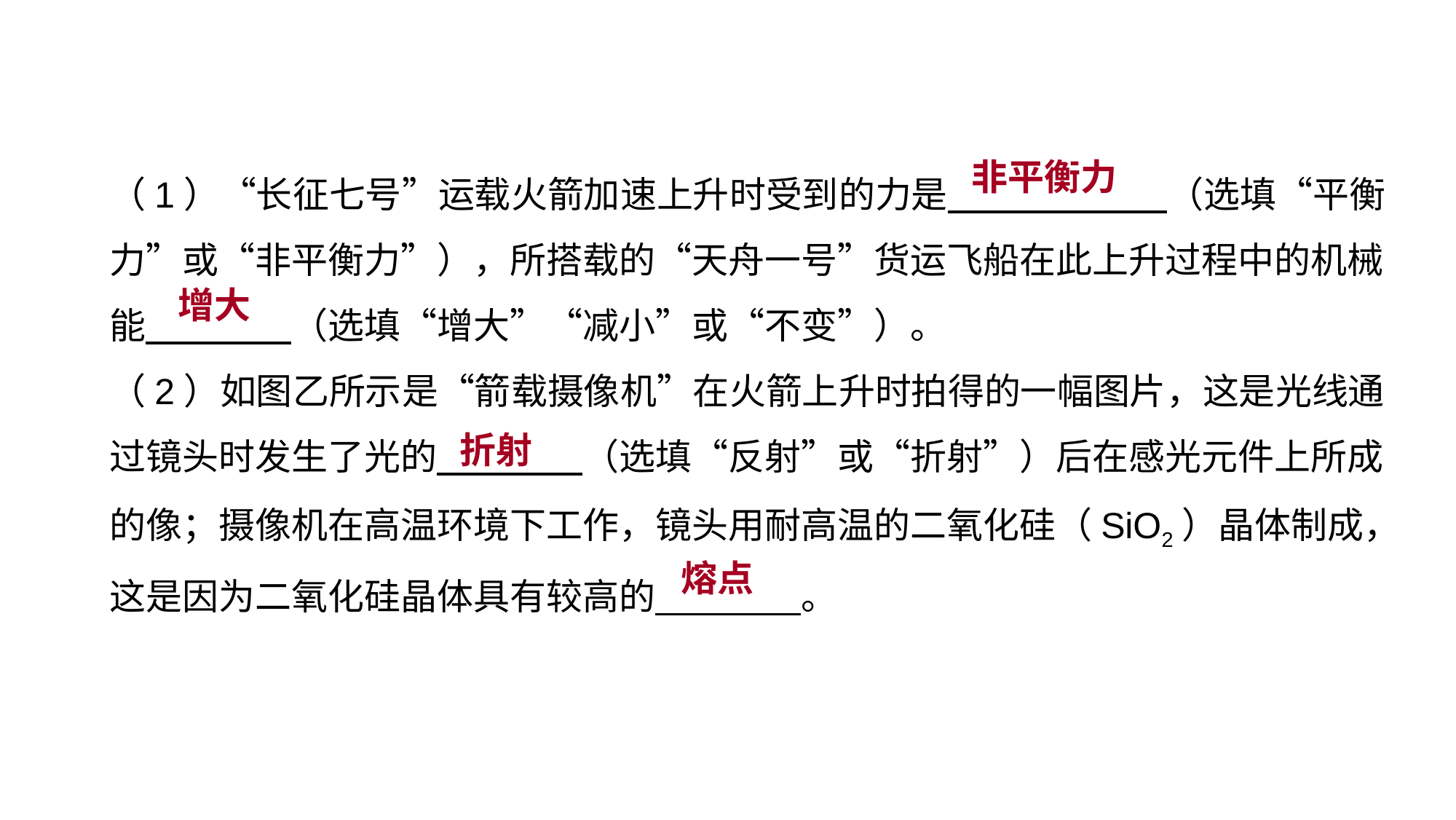

非平衡力
（1）“长征七号”运载火箭加速上升时受到的力是　　         　　（选填“平衡力”或“非平衡力”），所搭载的“天舟一号”货运飞船在此上升过程中的机械能　　　　（选填“增大”“减小”或“不变”）。
（2）如图乙所示是“箭载摄像机”在火箭上升时拍得的一幅图片，这是光线通过镜头时发生了光的　　　　（选填“反射”或“折射”）后在感光元件上所成的像；摄像机在高温环境下工作，镜头用耐高温的二氧化硅（SiO2）晶体制成，这是因为二氧化硅晶体具有较高的　　　　。
真题回顾 把握考向
增大
折射
熔点